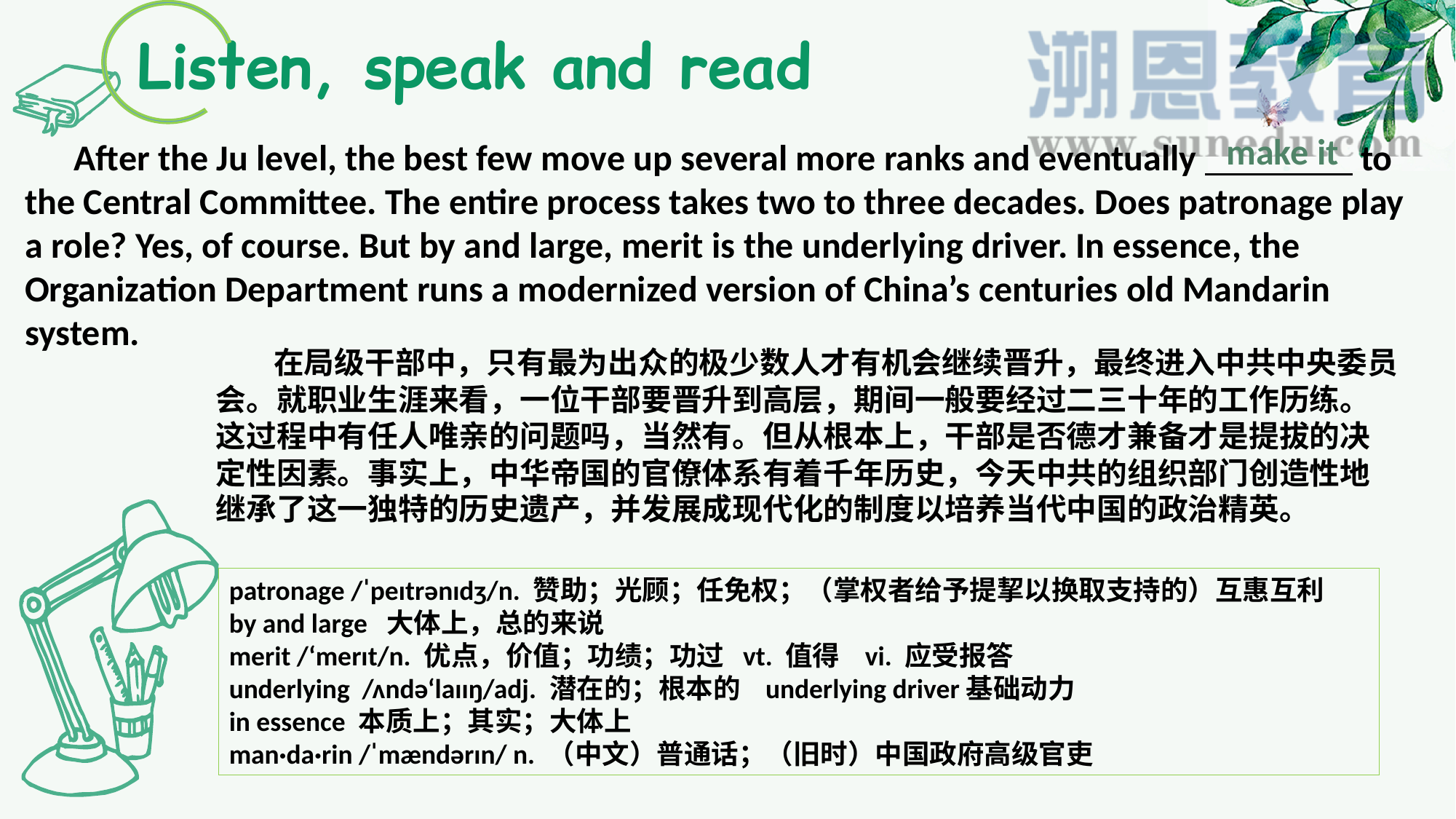

Listen, speak and read

make it
      After the Ju level, the best few move up several more ranks and eventually                    to the Central Committee. The entire process takes two to three decades. Does patronage play a role? Yes, of course. But by and large, merit is the underlying driver. In essence, the Organization Department runs a modernized version of China’s centuries old Mandarin system.
      在局级干部中，只有最为出众的极少数人才有机会继续晋升，最终进入中共中央委员会。就职业生涯来看，一位干部要晋升到高层，期间一般要经过二三十年的工作历练。这过程中有任人唯亲的问题吗，当然有。但从根本上，干部是否德才兼备才是提拔的决定性因素。事实上，中华帝国的官僚体系有着千年历史，今天中共的组织部门创造性地继承了这一独特的历史遗产，并发展成现代化的制度以培养当代中国的政治精英。

patronage /ˈpeɪtrənɪdʒ/n. 赞助；光顾；任免权；（掌权者给予提挈以换取支持的）互惠互利
by and large  大体上，总的来说
merit /‘merɪt/n. 优点，价值；功绩；功过  vt. 值得   vi. 应受报答
underlying  /ʌndə‘laɪɪŋ/adj. 潜在的；根本的   underlying driver基础动力
in essence 本质上；其实；大体上
man·da·rin /ˈmændərɪn/ n. （中文）普通话；（旧时）中国政府高级官吏